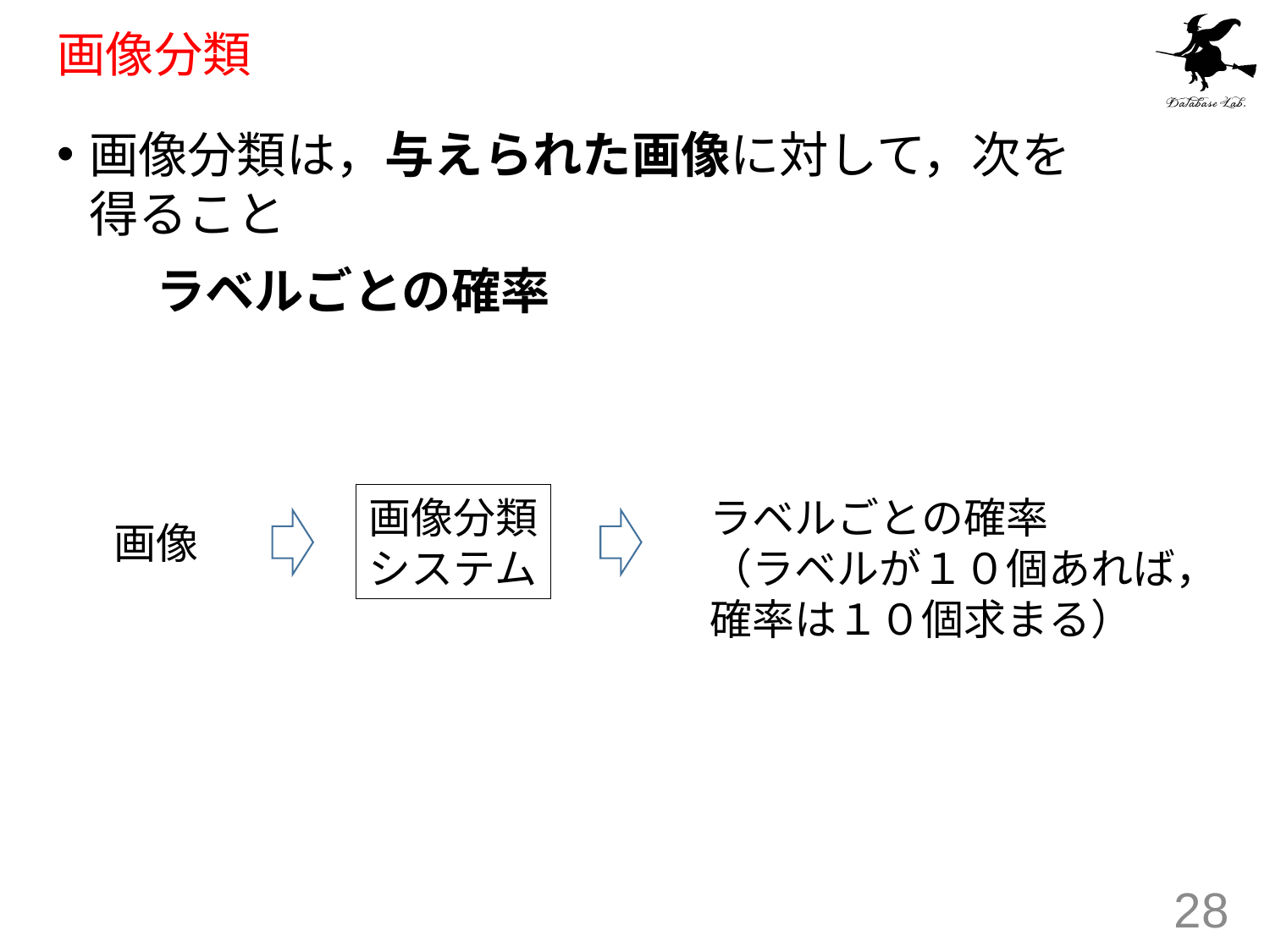

# 画像分類
画像分類は，与えられた画像に対して，次を得ること
　　ラベルごとの確率
ラベルごとの確率
（ラベルが１０個あれば，
確率は１０個求まる）
画像分類
システム

画像
28